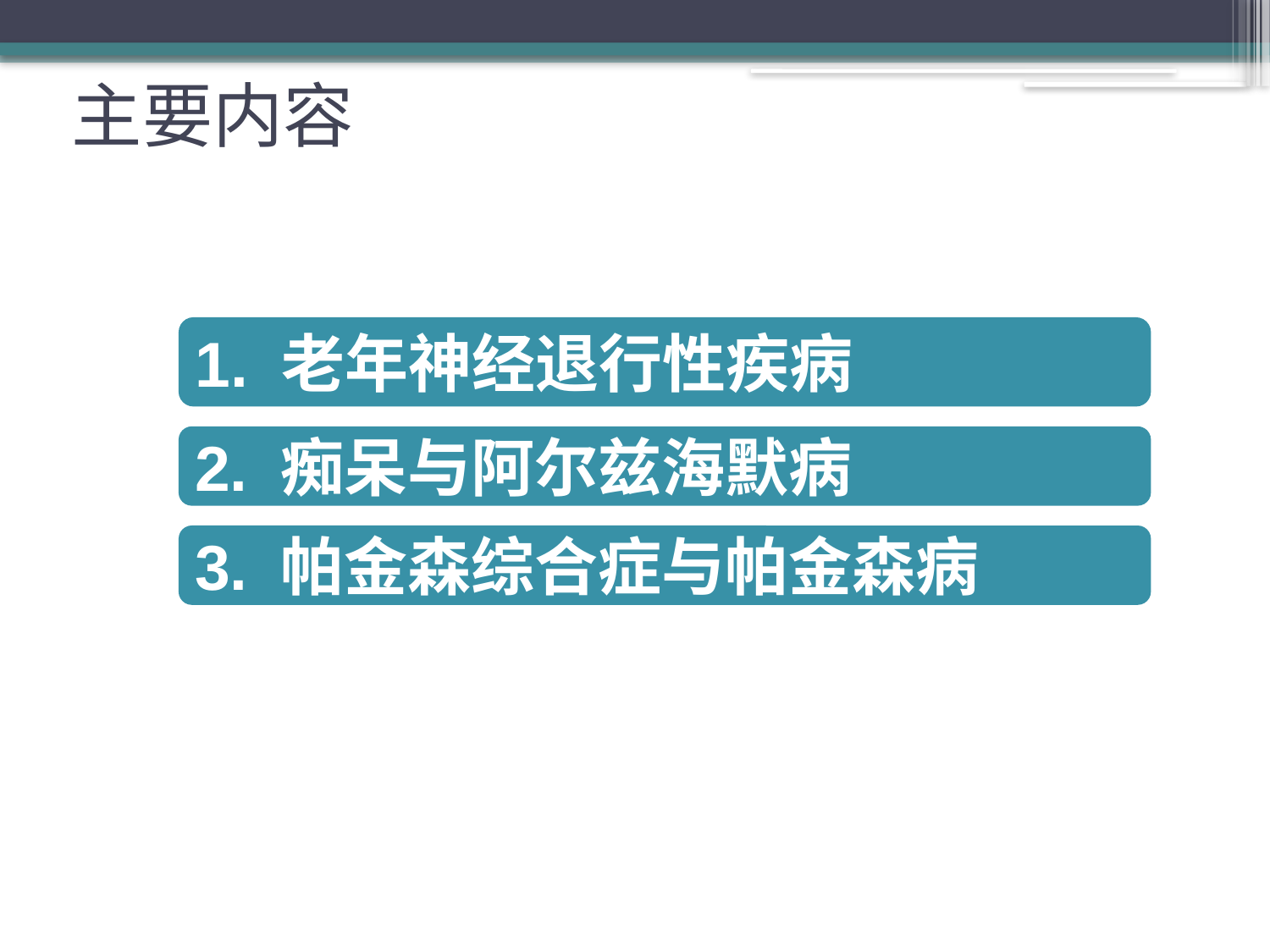

# 主要内容
1. 老年神经退行性疾病
2. 痴呆与阿尔兹海默病
3. 帕金森综合症与帕金森病